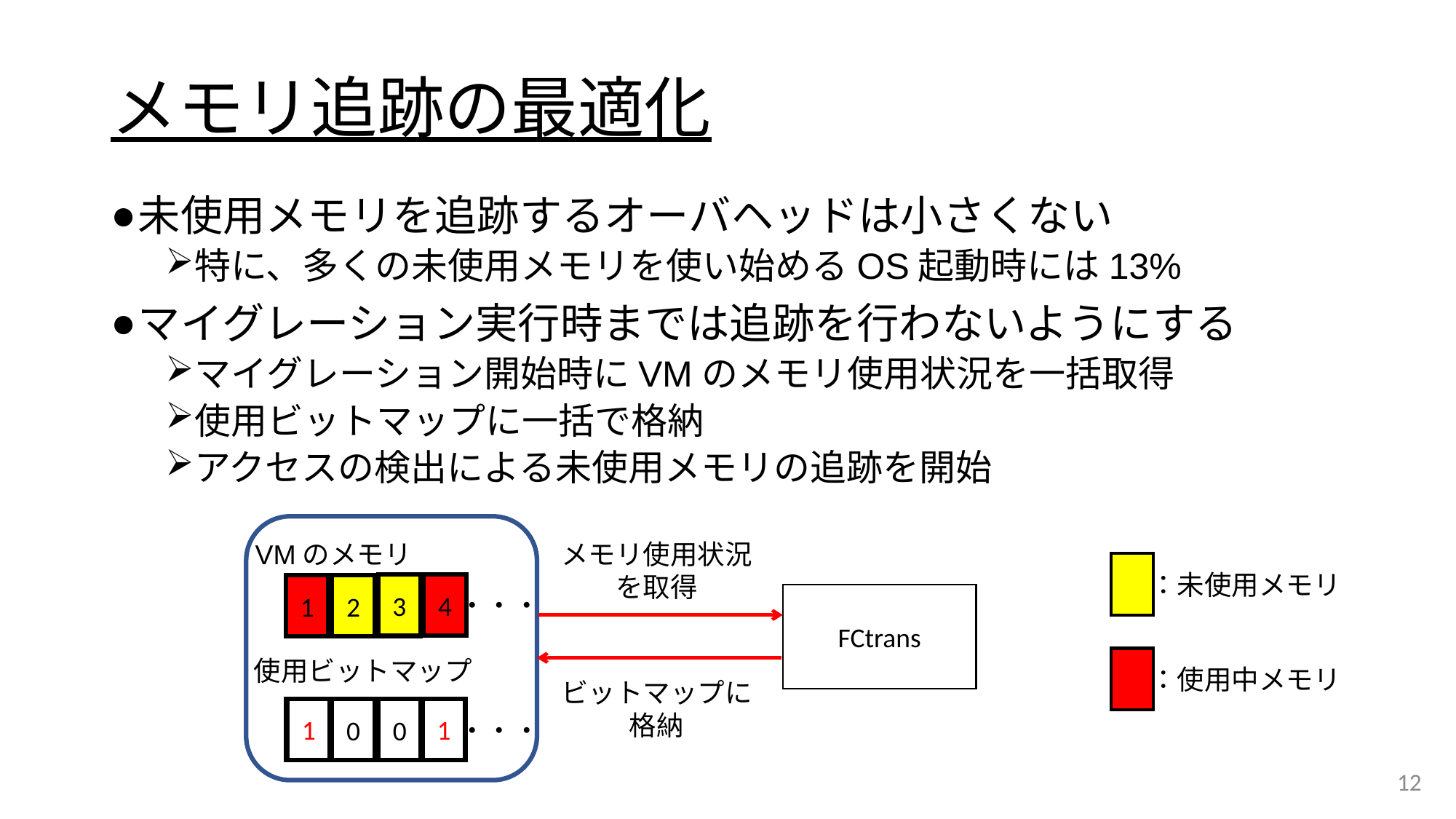

# メモリ追跡の最適化
未使用メモリを追跡するオーバヘッドは小さくない
特に、多くの未使用メモリを使い始めるOS起動時には13%
マイグレーション実行時までは追跡を行わないようにする
マイグレーション開始時にVMのメモリ使用状況を一括取得
使用ビットマップに一括で格納
アクセスの検出による未使用メモリの追跡を開始

VMのメモリ
4
3
1
2
・・・
使用ビットマップ
0
0
0
0
・・・
メモリ使用状況
を取得

：未使用メモリ

：使用中メモリ
FCtrans
ビットマップに
格納
1
1
12